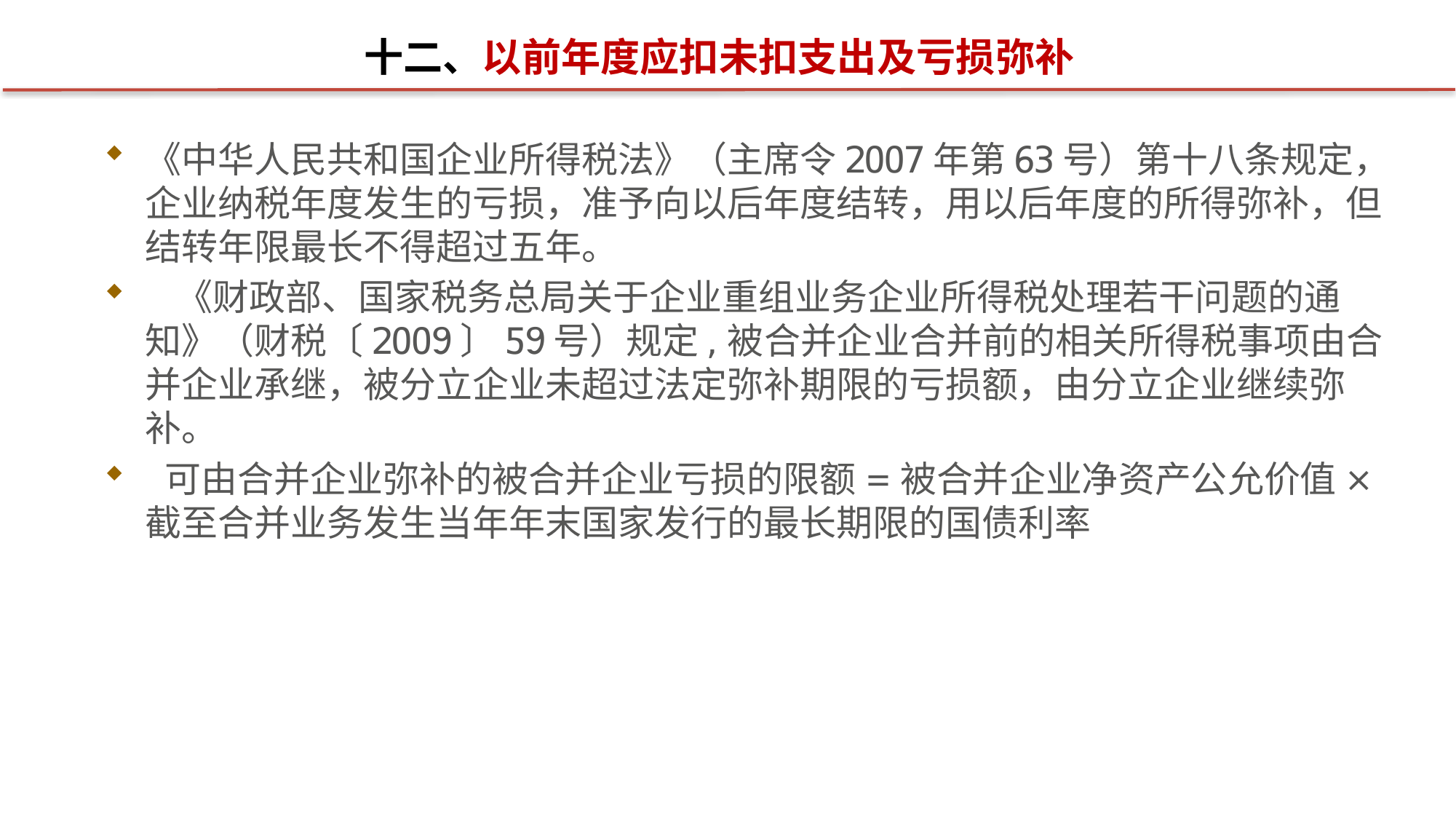

# 十二、以前年度应扣未扣支出及亏损弥补
《中华人民共和国企业所得税法》（主席令2007年第63号）第十八条规定，企业纳税年度发生的亏损，准予向以后年度结转，用以后年度的所得弥补，但结转年限最长不得超过五年。
  《财政部、国家税务总局关于企业重组业务企业所得税处理若干问题的通知》（财税〔2009〕59号）规定,被合并企业合并前的相关所得税事项由合并企业承继，被分立企业未超过法定弥补期限的亏损额，由分立企业继续弥补。
 可由合并企业弥补的被合并企业亏损的限额=被合并企业净资产公允价值×截至合并业务发生当年年末国家发行的最长期限的国债利率